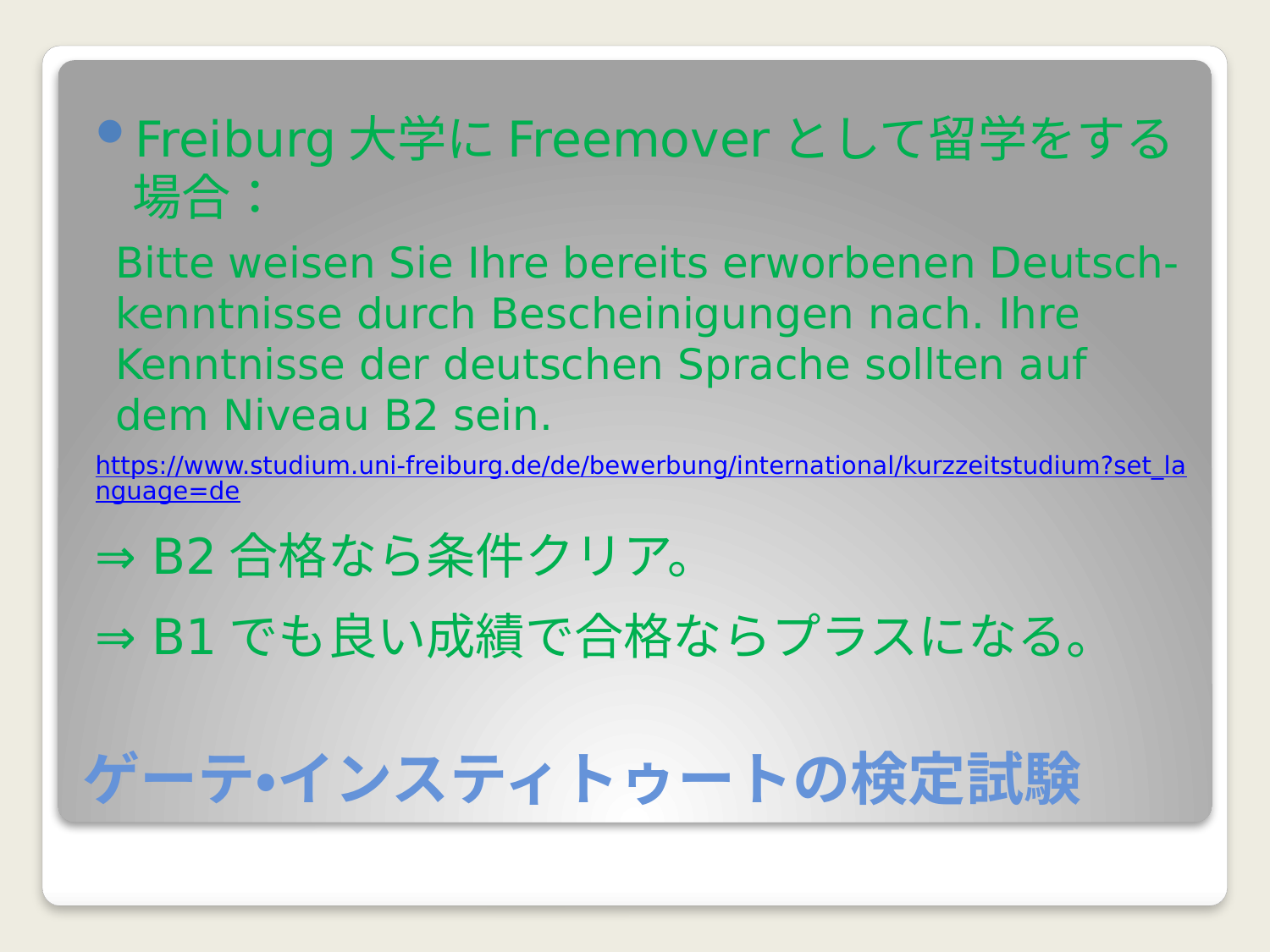

Freiburg大学にFreemoverとして留学をする場合：
Bitte weisen Sie Ihre bereits erworbenen Deutsch-kenntnisse durch Bescheinigungen nach. Ihre Kenntnisse der deutschen Sprache sollten auf dem Niveau B2 sein.
https://www.studium.uni-freiburg.de/de/bewerbung/international/kurzzeitstudium?set_language=de
⇒ B2合格なら条件クリア。
⇒ B1でも良い成績で合格ならプラスになる。
# ゲーテ・インスティトゥートの検定試験